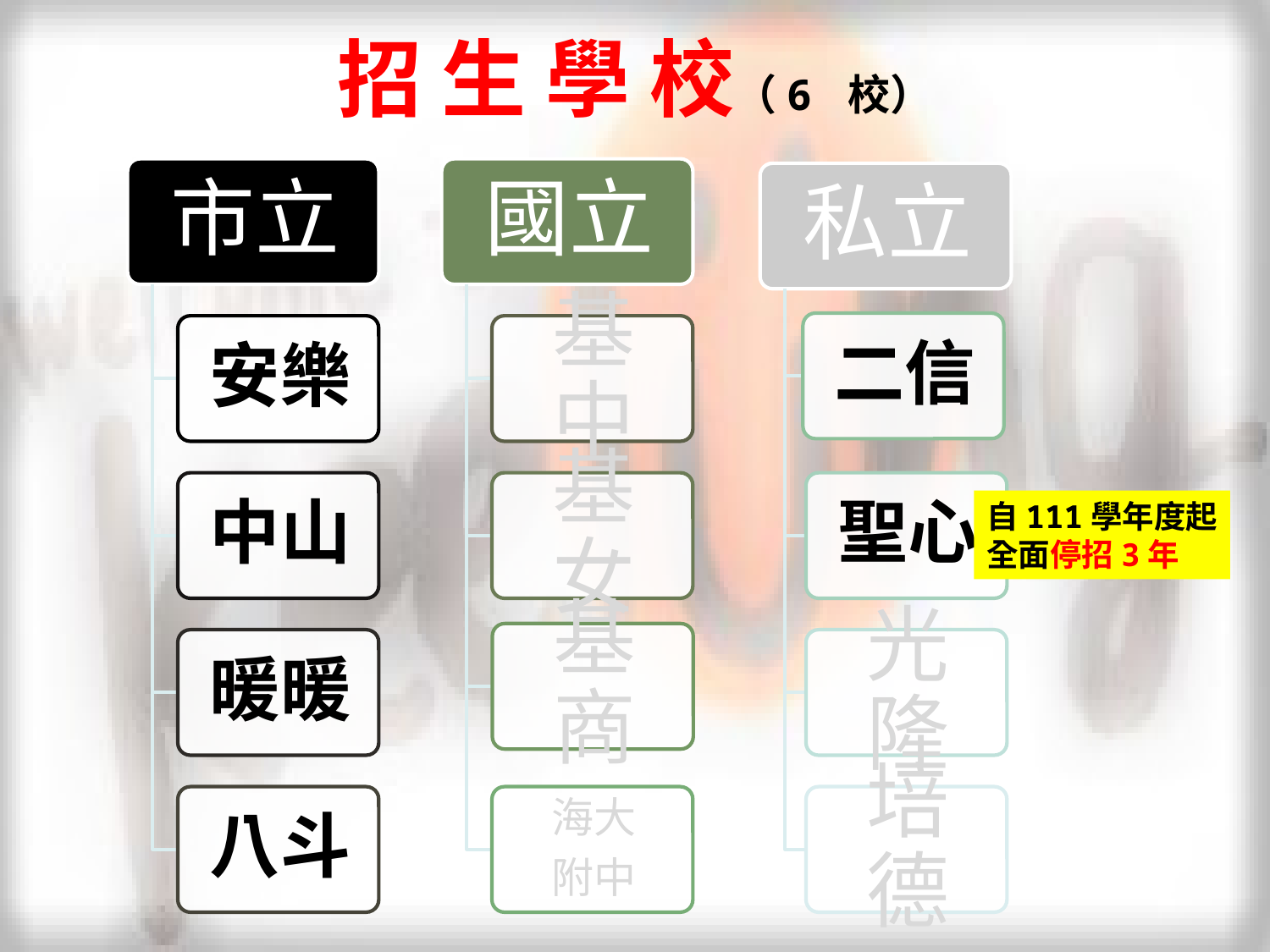

# 招 生 學 校（6 校）
市立
安樂
中山
暖暖
八斗
國立
基中
基女
基商
海大
附中
私立
二信
聖心
光隆
培德
自111學年度起
全面停招3年